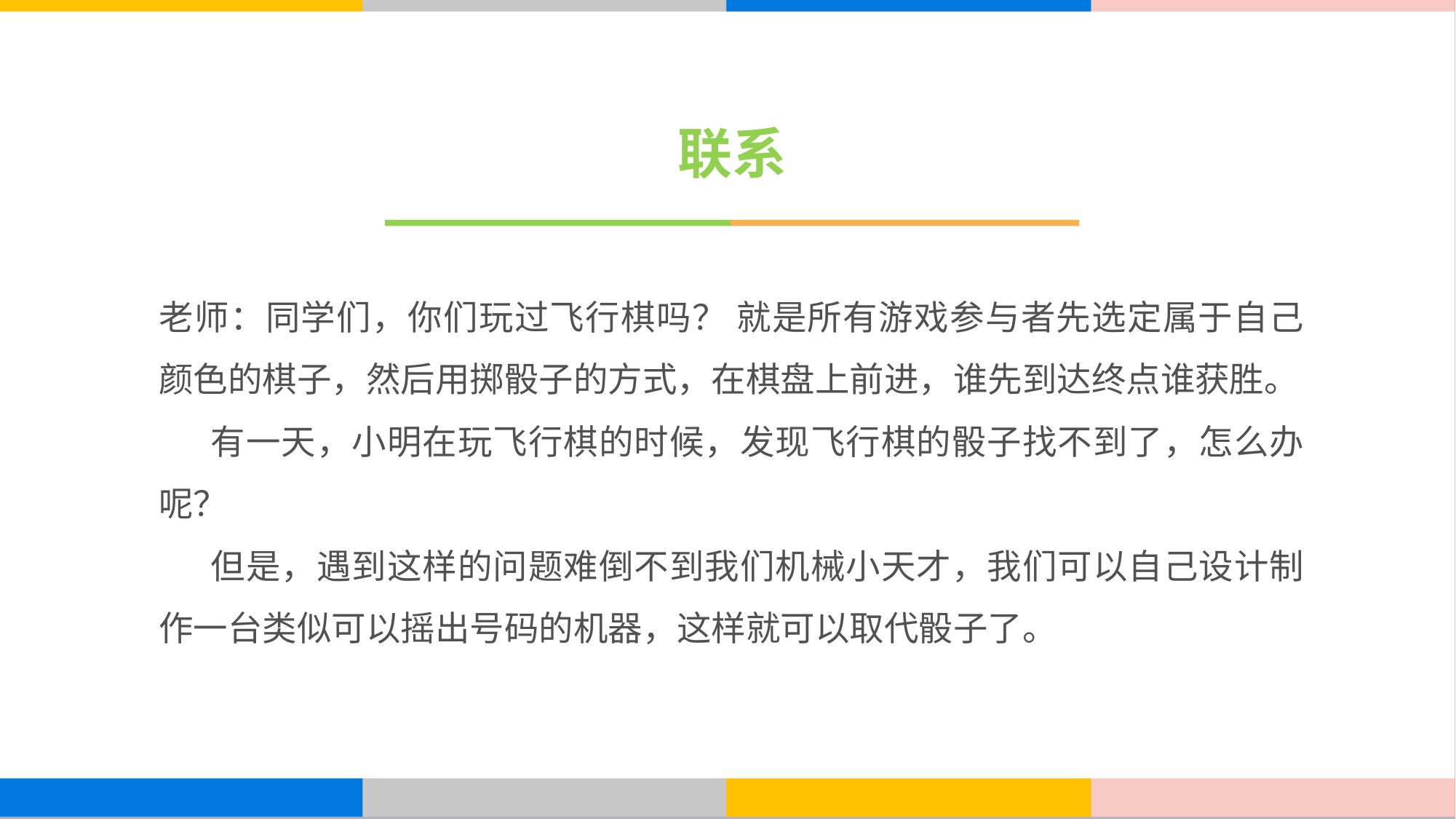

# 联系
老师：同学们，你们玩过飞行棋吗？ 就是所有游戏参与者先选定属于自己颜色的棋子，然后用掷骰子的方式，在棋盘上前进，谁先到达终点谁获胜。
     有一天，小明在玩飞行棋的时候，发现飞行棋的骰子找不到了，怎么办呢？
     但是，遇到这样的问题难倒不到我们机械小天才，我们可以自己设计制作一台类似可以摇出号码的机器，这样就可以取代骰子了。